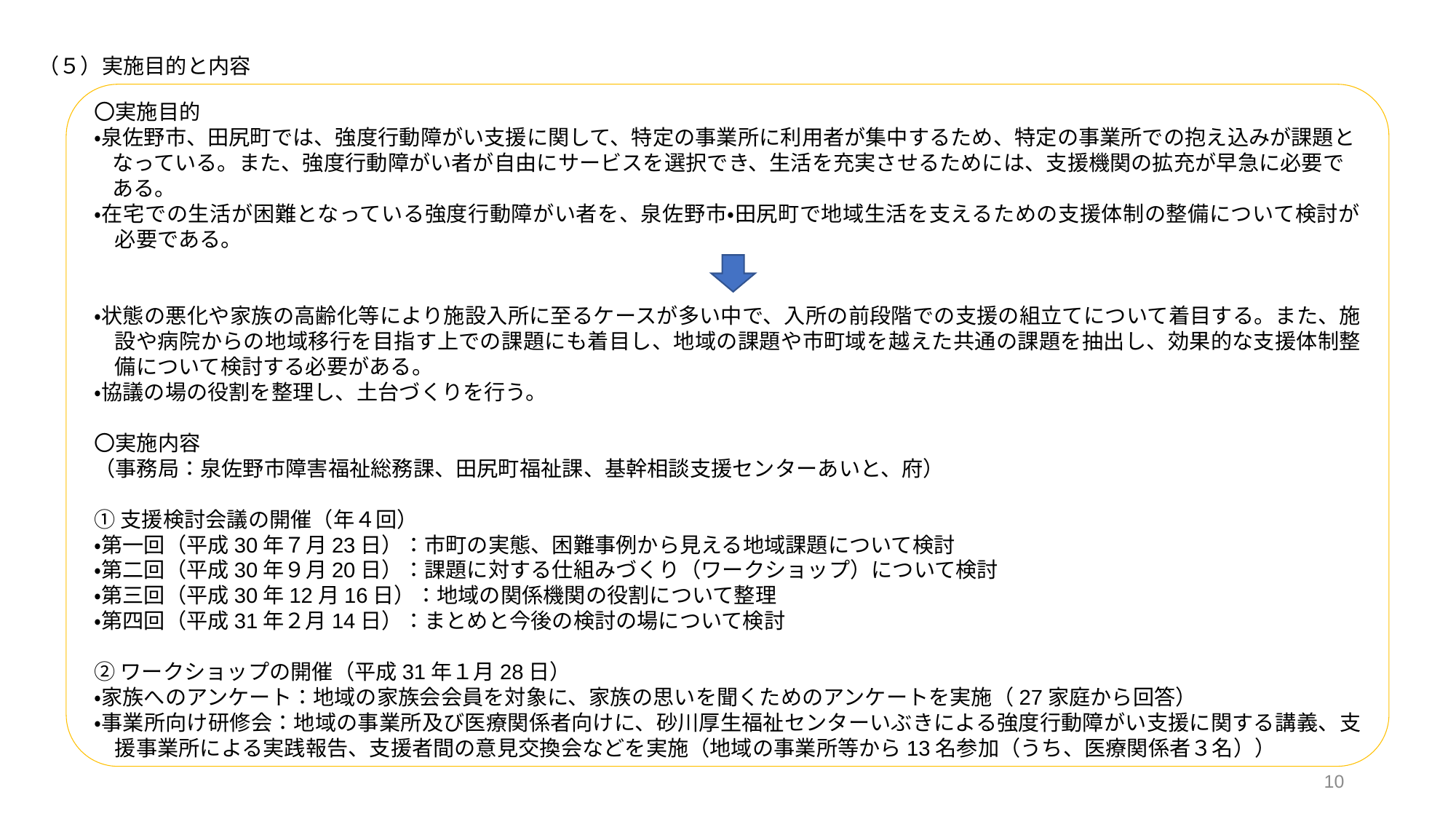

（５）実施目的と内容
〇実施目的
・泉佐野市、田尻町では、強度行動障がい支援に関して、特定の事業所に利用者が集中するため、特定の事業所での抱え込みが課題となっている。また、強度行動障がい者が自由にサービスを選択でき、生活を充実させるためには、支援機関の拡充が早急に必要である。
・在宅での生活が困難となっている強度行動障がい者を、泉佐野市・田尻町で地域生活を支えるための支援体制の整備について検討が必要である。

・状態の悪化や家族の高齢化等により施設入所に至るケースが多い中で、入所の前段階での支援の組立てについて着目する。また、施設や病院からの地域移行を目指す上での課題にも着目し、地域の課題や市町域を越えた共通の課題を抽出し、効果的な支援体制整備について検討する必要がある。
・協議の場の役割を整理し、土台づくりを行う。

〇実施内容
（事務局：泉佐野市障害福祉総務課、田尻町福祉課、基幹相談支援センターあいと、府）

①支援検討会議の開催（年４回）
・第一回（平成30年７月23日）：市町の実態、困難事例から見える地域課題について検討
・第二回（平成30年９月20日）：課題に対する仕組みづくり（ワークショップ）について検討
・第三回（平成30年12月16日）：地域の関係機関の役割について整理
・第四回（平成31年２月14日）：まとめと今後の検討の場について検討

②ワークショップの開催（平成31年１月28日）
・家族へのアンケート：地域の家族会会員を対象に、家族の思いを聞くためのアンケートを実施（27家庭から回答）
・事業所向け研修会：地域の事業所及び医療関係者向けに、砂川厚生福祉センターいぶきによる強度行動障がい支援に関する講義、支援事業所による実践報告、支援者間の意見交換会などを実施（地域の事業所等から13名参加（うち、医療関係者３名））

10